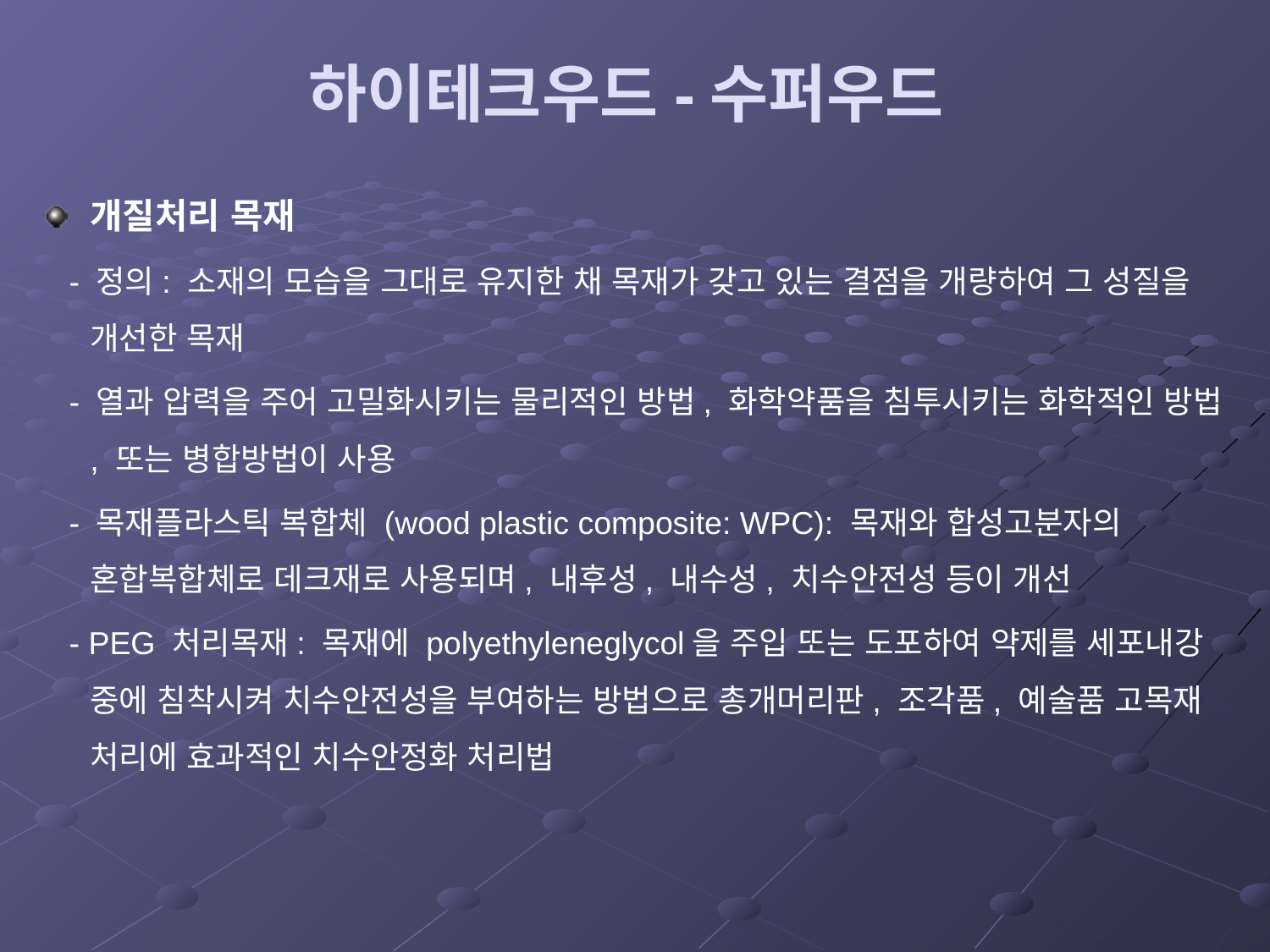

# 하이테크우드-수퍼우드
개질처리 목재
   - 정의: 소재의 모습을 그대로 유지한 채 목재가 갖고 있는 결점을 개량하여 그 성질을 개선한 목재
   - 열과 압력을 주어 고밀화시키는 물리적인 방법, 화학약품을 침투시키는 화학적인 방법 , 또는 병합방법이 사용
   - 목재플라스틱 복합체 (wood plastic composite: WPC): 목재와 합성고분자의 혼합복합체로 데크재로 사용되며, 내후성, 내수성, 치수안전성 등이 개선
   - PEG 처리목재: 목재에 polyethyleneglycol을 주입 또는 도포하여 약제를 세포내강 중에 침착시켜 치수안전성을 부여하는 방법으로 총개머리판, 조각품, 예술품 고목재 처리에 효과적인 치수안정화 처리법